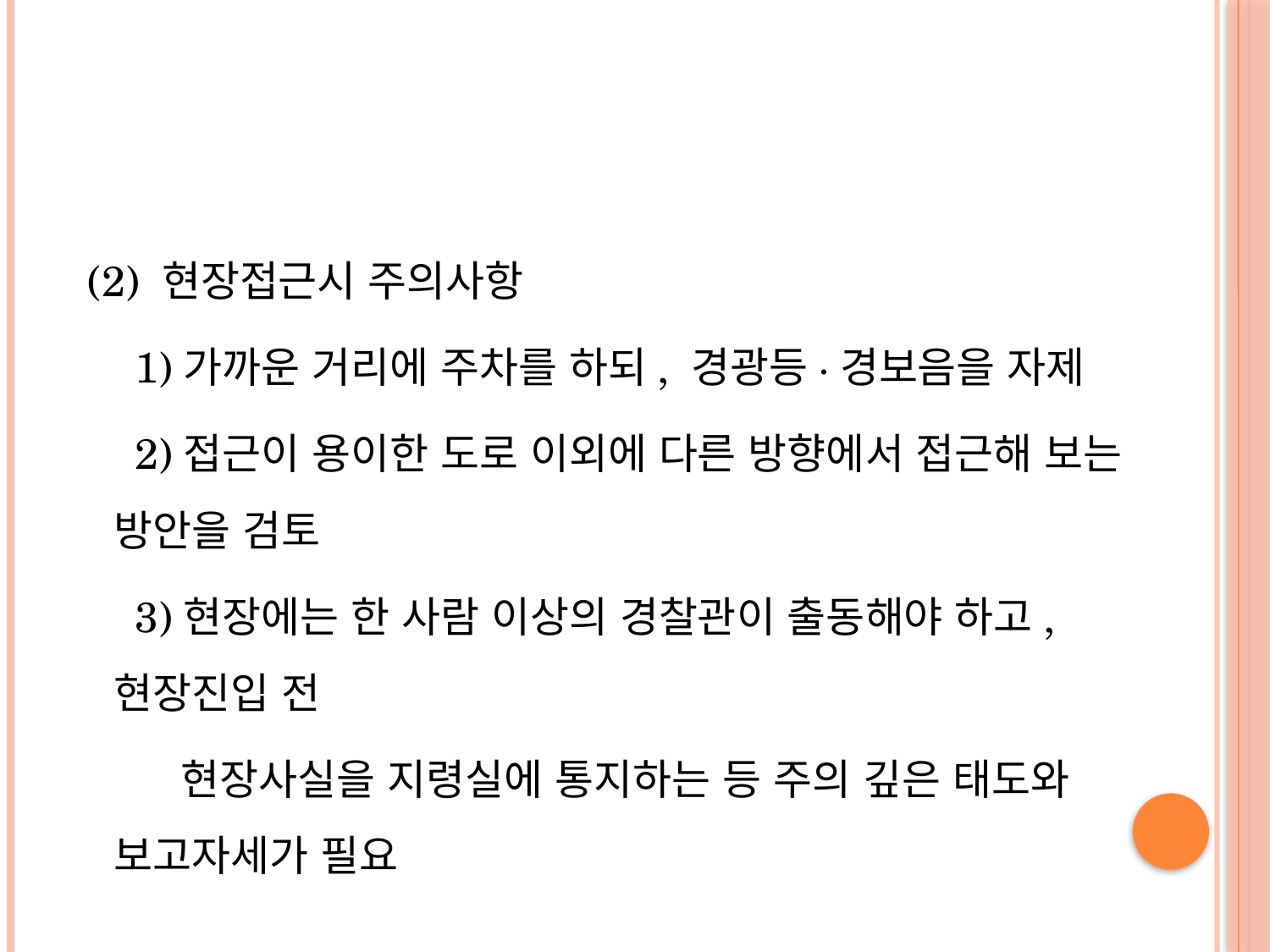

#
 (2) 현장접근시 주의사항
     1)가까운 거리에 주차를 하되, 경광등·경보음을 자제
     2)접근이 용이한 도로 이외에 다른 방향에서 접근해 보는 방안을 검토
     3)현장에는 한 사람 이상의 경찰관이 출동해야 하고, 현장진입 전
        현장사실을 지령실에 통지하는 등 주의 깊은 태도와 보고자세가 필요